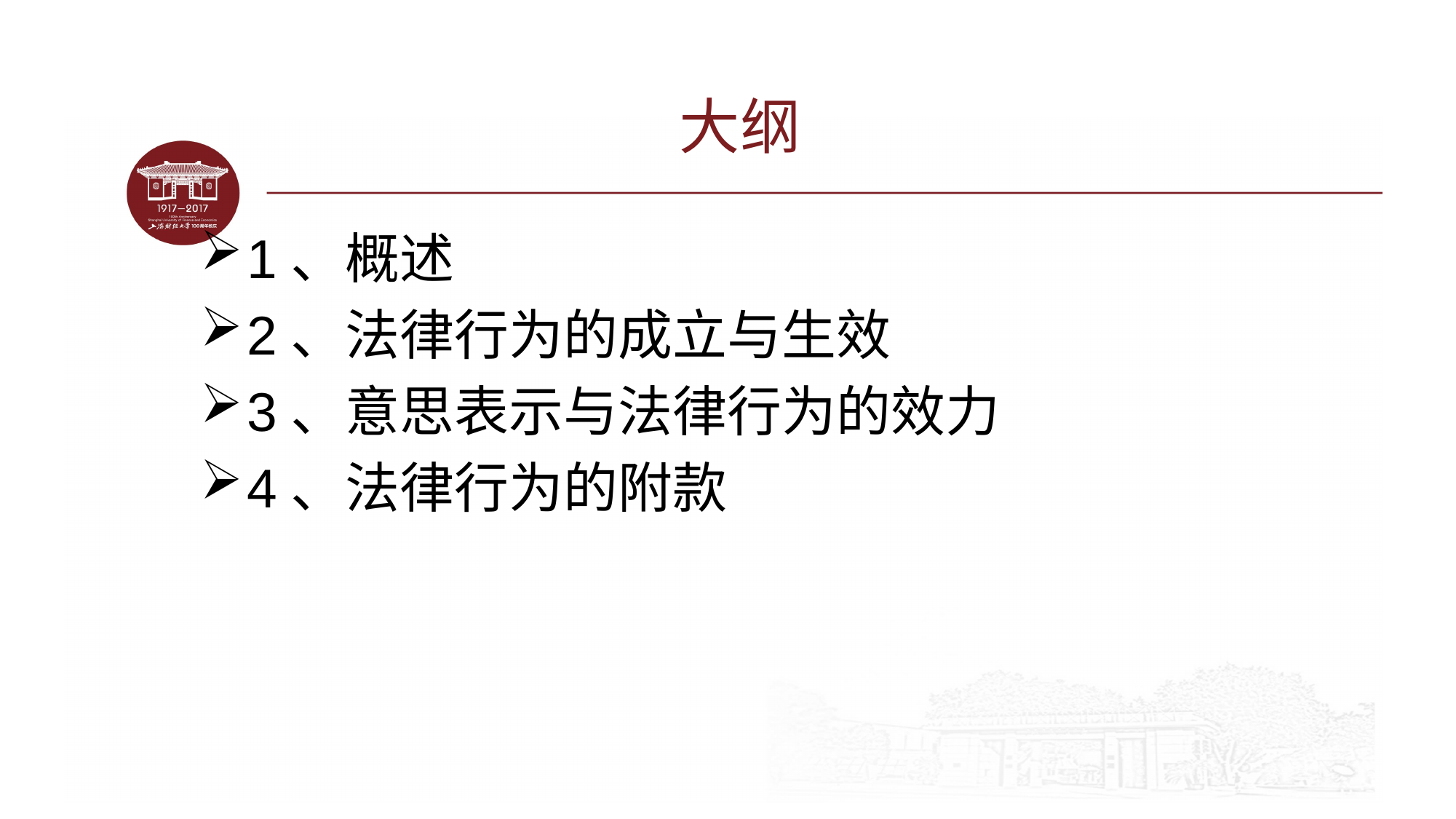

# 大纲
1、概述
2、法律行为的成立与生效
3、意思表示与法律行为的效力
4、法律行为的附款